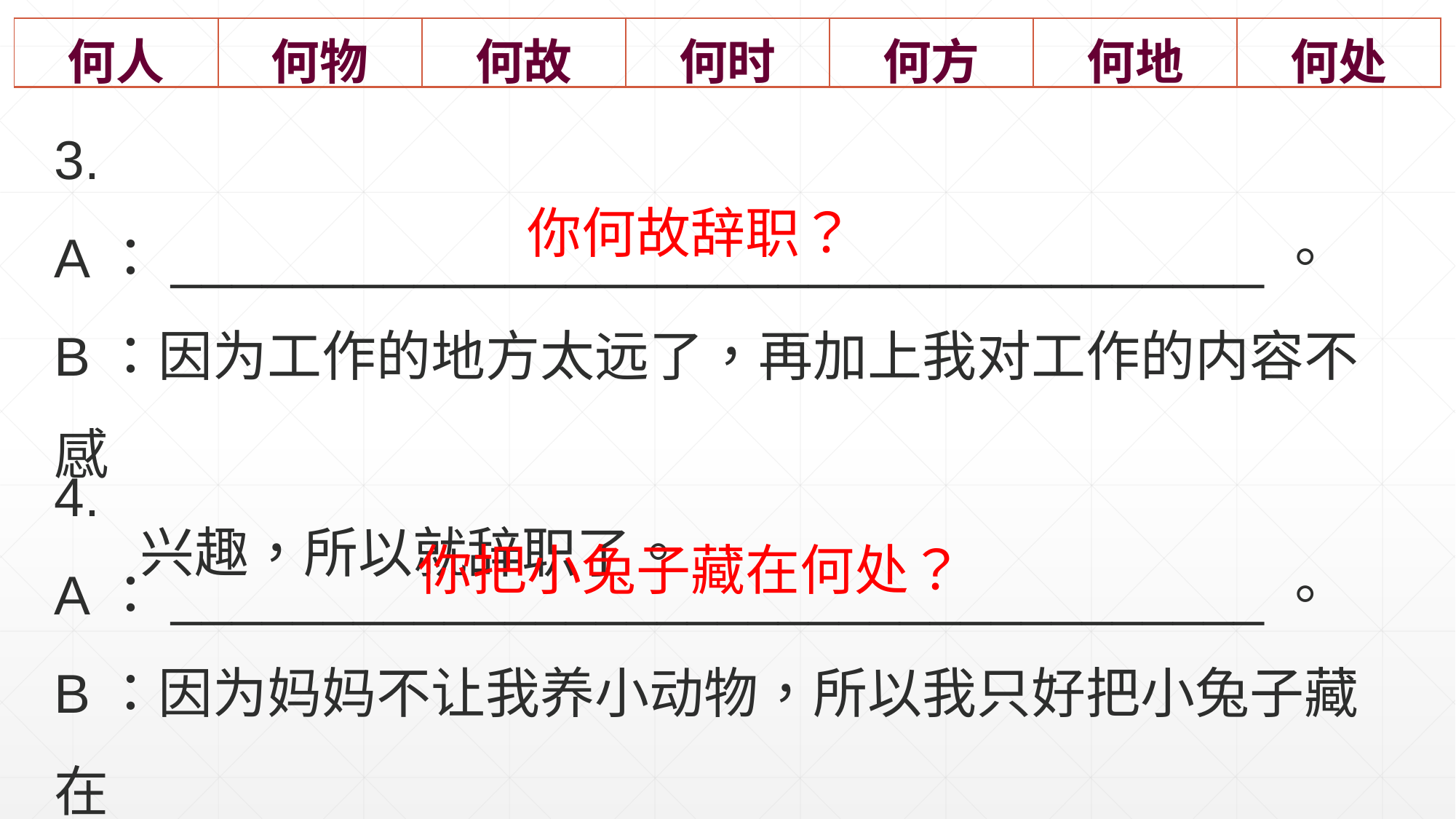

| 何人 | 何物 | 何故 | 何时 | 何方 | 何地 | 何处 |
| --- | --- | --- | --- | --- | --- | --- |
3.
A：____________________________________。
B：因为工作的地方太远了，再加上我对工作的内容不感
      兴趣，所以就辞职了。
你何故辞职？
4.
A：____________________________________。
B：因为妈妈不让我养小动物，所以我只好把小兔子藏在
      床底下了。
你把小兔子藏在何处？